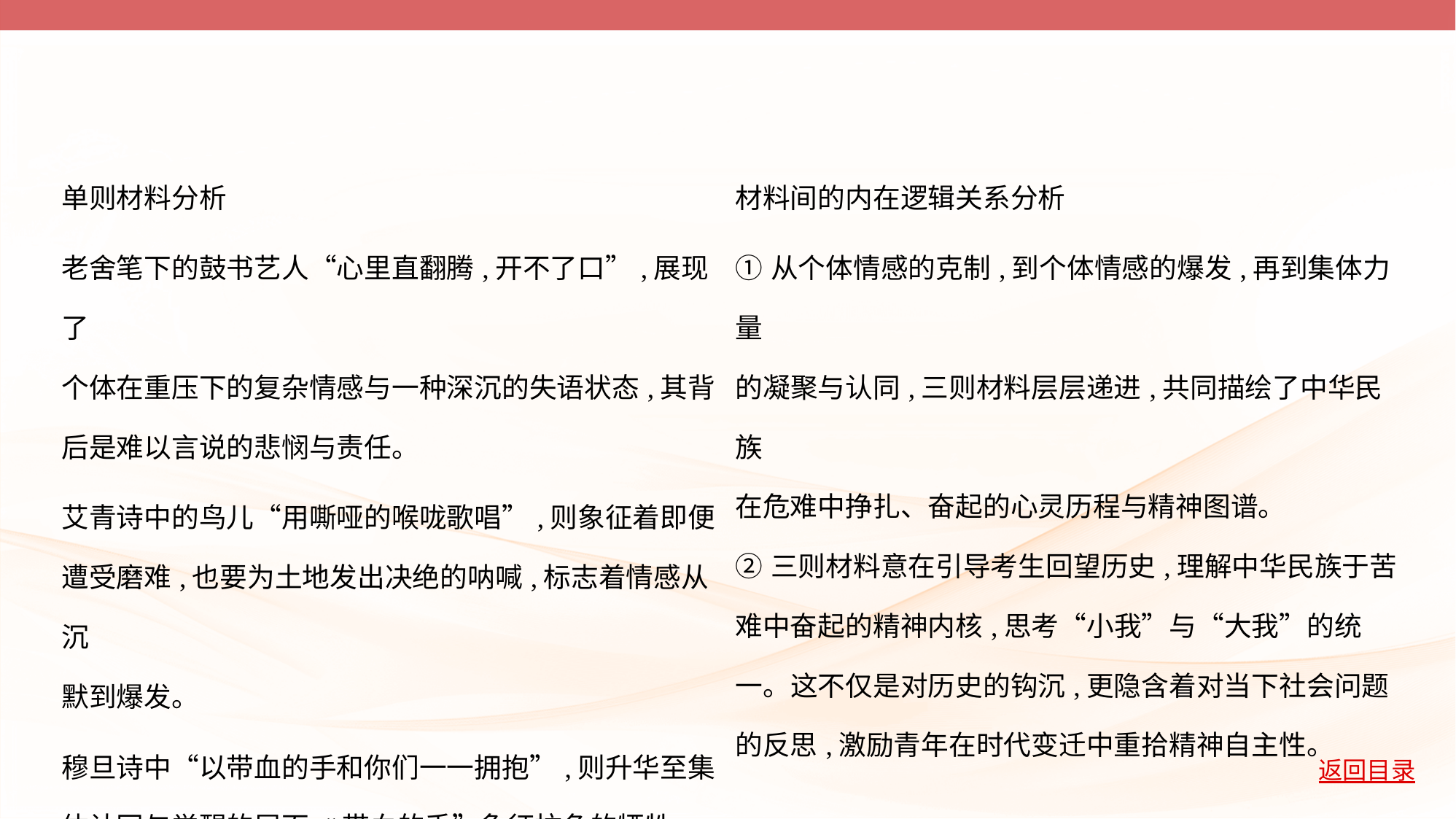

| 单则材料分析 | 材料间的内在逻辑关系分析 |
| --- | --- |
| 老舍笔下的鼓书艺人“心里直翻腾,开不了口”,展现了 个体在重压下的复杂情感与一种深沉的失语状态,其背 后是难以言说的悲悯与责任。 | ①从个体情感的克制,到个体情感的爆发,再到集体力量 的凝聚与认同,三则材料层层递进,共同描绘了中华民族 在危难中挣扎、奋起的心灵历程与精神图谱。 ②三则材料意在引导考生回望历史,理解中华民族于苦 难中奋起的精神内核,思考“小我”与“大我”的统 一。这不仅是对历史的钩沉,更隐含着对当下社会问题 的反思,激励青年在时代变迁中重拾精神自主性。 |
| 艾青诗中的鸟儿“用嘶哑的喉咙歌唱”,则象征着即便 遭受磨难,也要为土地发出决绝的呐喊,标志着情感从沉 默到爆发。 |  |
| 穆旦诗中“以带血的手和你们一一拥抱”,则升华至集 体认同与觉醒的层面,“带血的手”象征抗争的牺牲, “拥抱”代表团结,共同指向“一个民族已经起来”的 新生与希望。 |  |